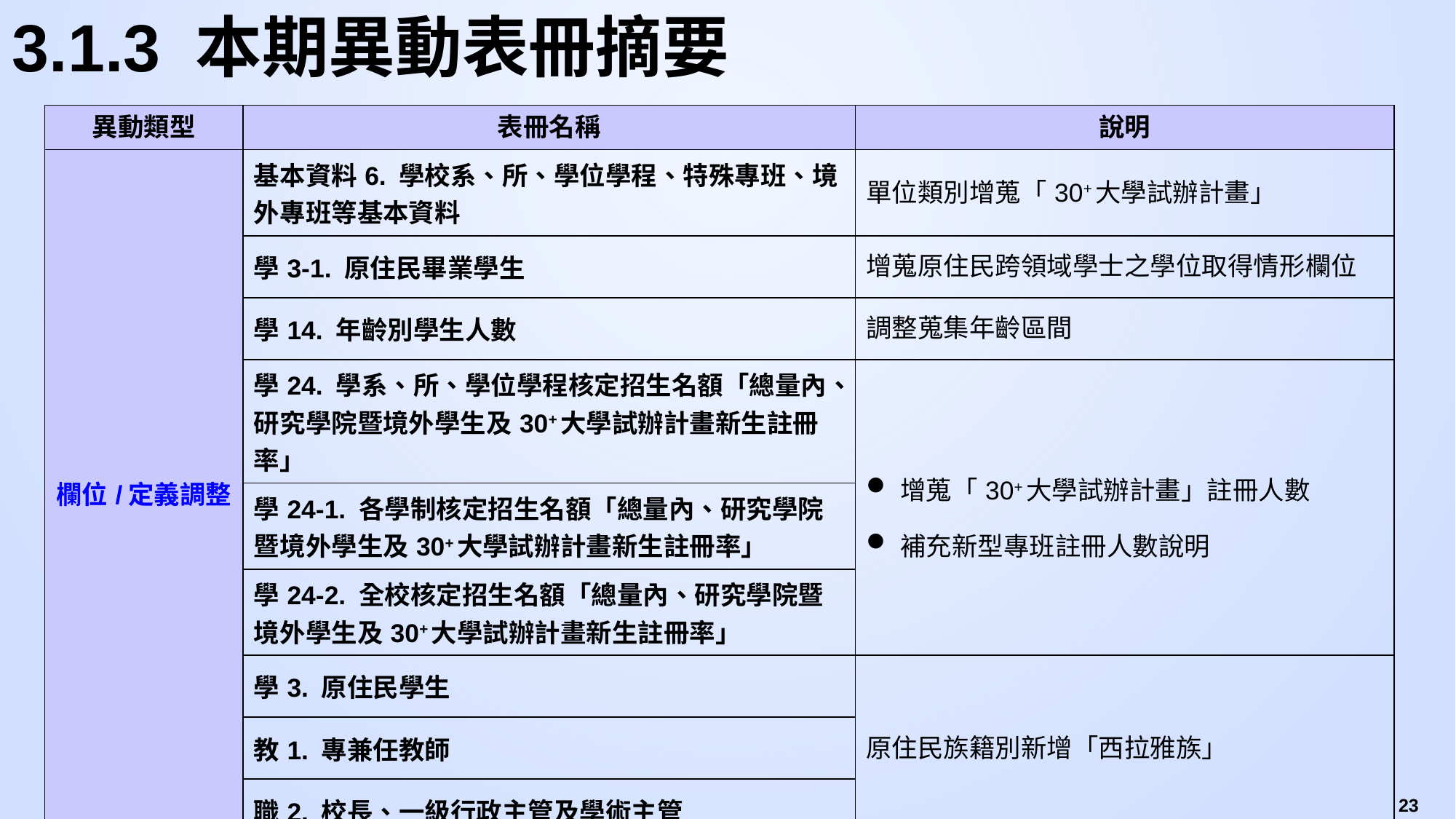

# 3.1.3 本期異動表冊摘要
| 異動類型 | 表冊名稱 | 說明 |
| --- | --- | --- |
| 欄位/定義調整 | 基本資料6. 學校系、所、學位學程、特殊專班、境外專班等基本資料 | 單位類別增蒐「30+大學試辦計畫」 |
|  | 學3-1. 原住民畢業學生 | 增蒐原住民跨領域學士之學位取得情形欄位 |
|  | 學14. 年齡別學生人數 | 調整蒐集年齡區間 |
|  | 學24. 學系、所、學位學程核定招生名額「總量內、研究學院暨境外學生及30+大學試辦計畫新生註冊率」 | 增蒐「30+大學試辦計畫」註冊人數 補充新型專班註冊人數說明 |
|  | 學24-1. 各學制核定招生名額「總量內、研究學院暨境外學生及30+大學試辦計畫新生註冊率」 | 增蒐30+大學試辦計畫註冊人數 |
|  | 學24-2. 全校核定招生名額「總量內、研究學院暨境外學生及30+大學試辦計畫新生註冊率」 | 增蒐30+大學試辦計畫註冊人數 |
|  | 學3. 原住民學生 | 原住民族籍別新增「西拉雅族」 |
|  | 教1. 專兼任教師 |  |
|  | 職2. 校長、一級行政主管及學術主管 | 修正專、兼任輔導人員說明 |